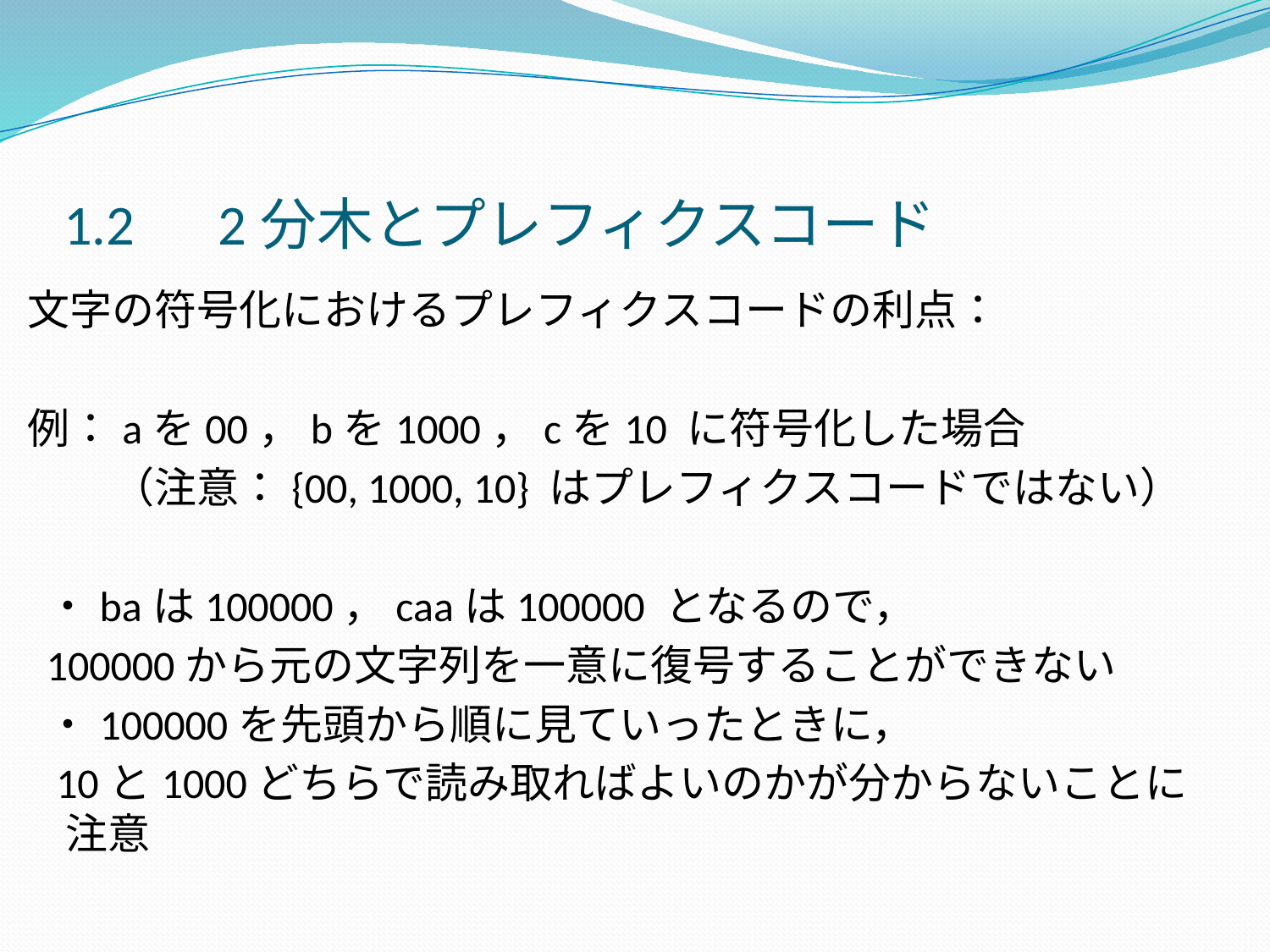

# 1.2　2分木とプレフィクスコード
文字の符号化におけるプレフィクスコードの利点：

例：aを00，bを1000，cを10 に符号化した場合
　　（注意：{00, 1000, 10} はプレフィクスコードではない）

 ・baは100000，caaは100000 となるので，
  100000から元の文字列を一意に復号することができない
 ・100000を先頭から順に見ていったときに，
   10と1000どちらで読み取ればよいのかが分からないことに注意